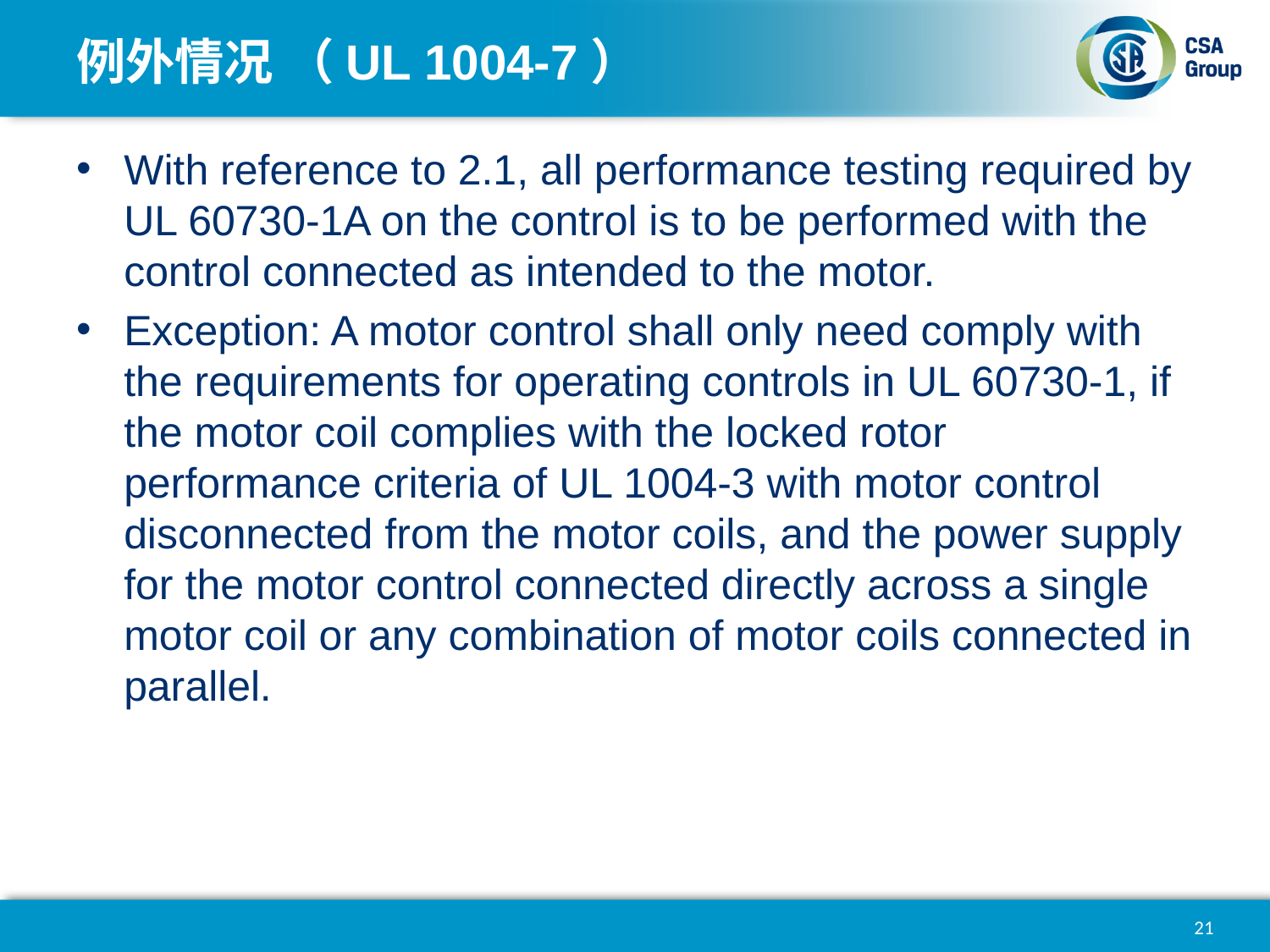

# 例外情况 （UL 1004-7）
With reference to 2.1, all performance testing required by UL 60730-1A on the control is to be performed with the control connected as intended to the motor.
Exception: A motor control shall only need comply with the requirements for operating controls in UL 60730-1, if the motor coil complies with the locked rotor performance criteria of UL 1004-3 with motor control disconnected from the motor coils, and the power supply for the motor control connected directly across a single motor coil or any combination of motor coils connected in parallel.
21